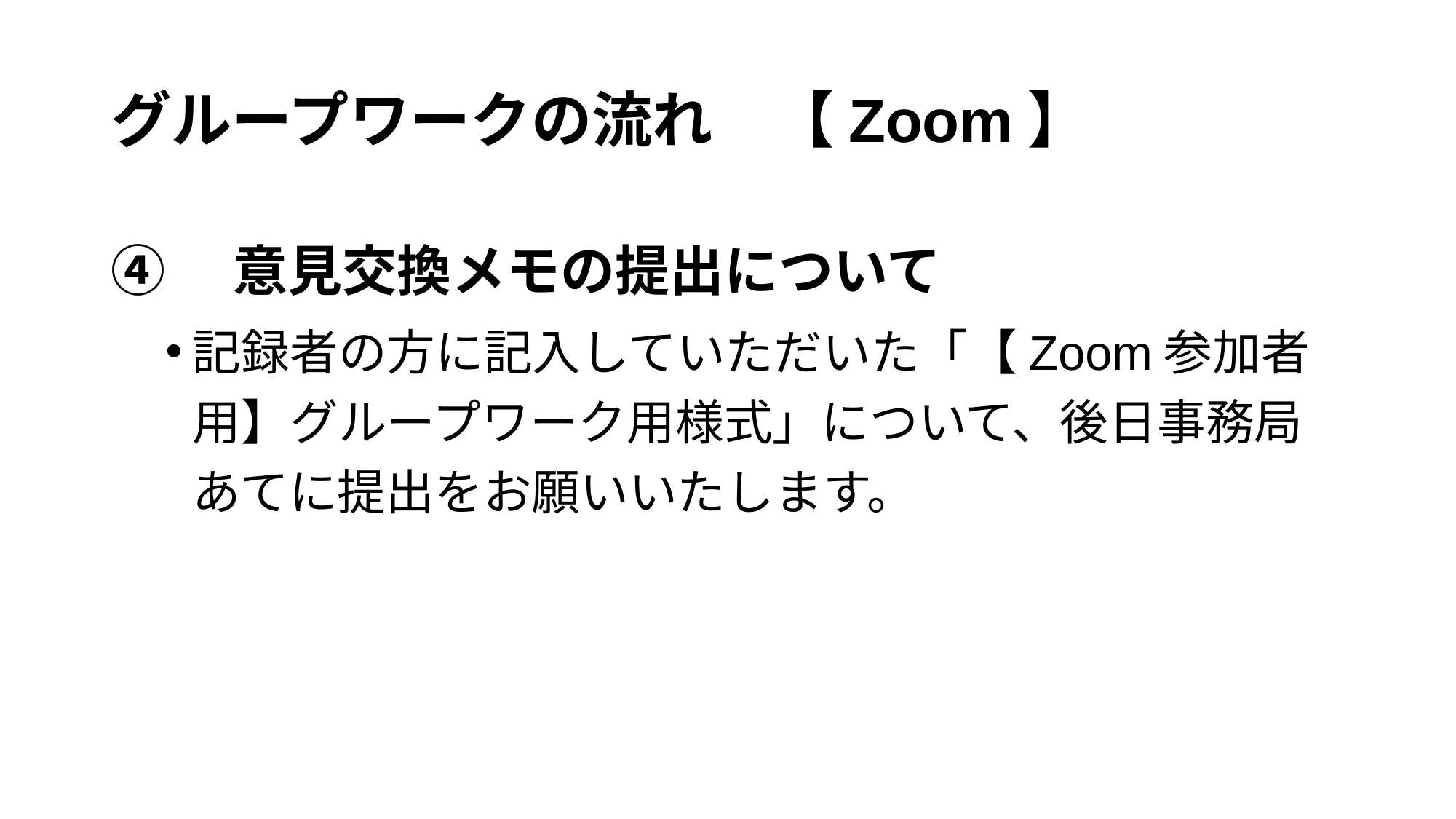

# グループワークの流れ　【Zoom】
④　意見交換メモの提出について
記録者の方に記入していただいた「【Zoom参加者用】グループワーク用様式」について、後日事務局あてに提出をお願いいたします。